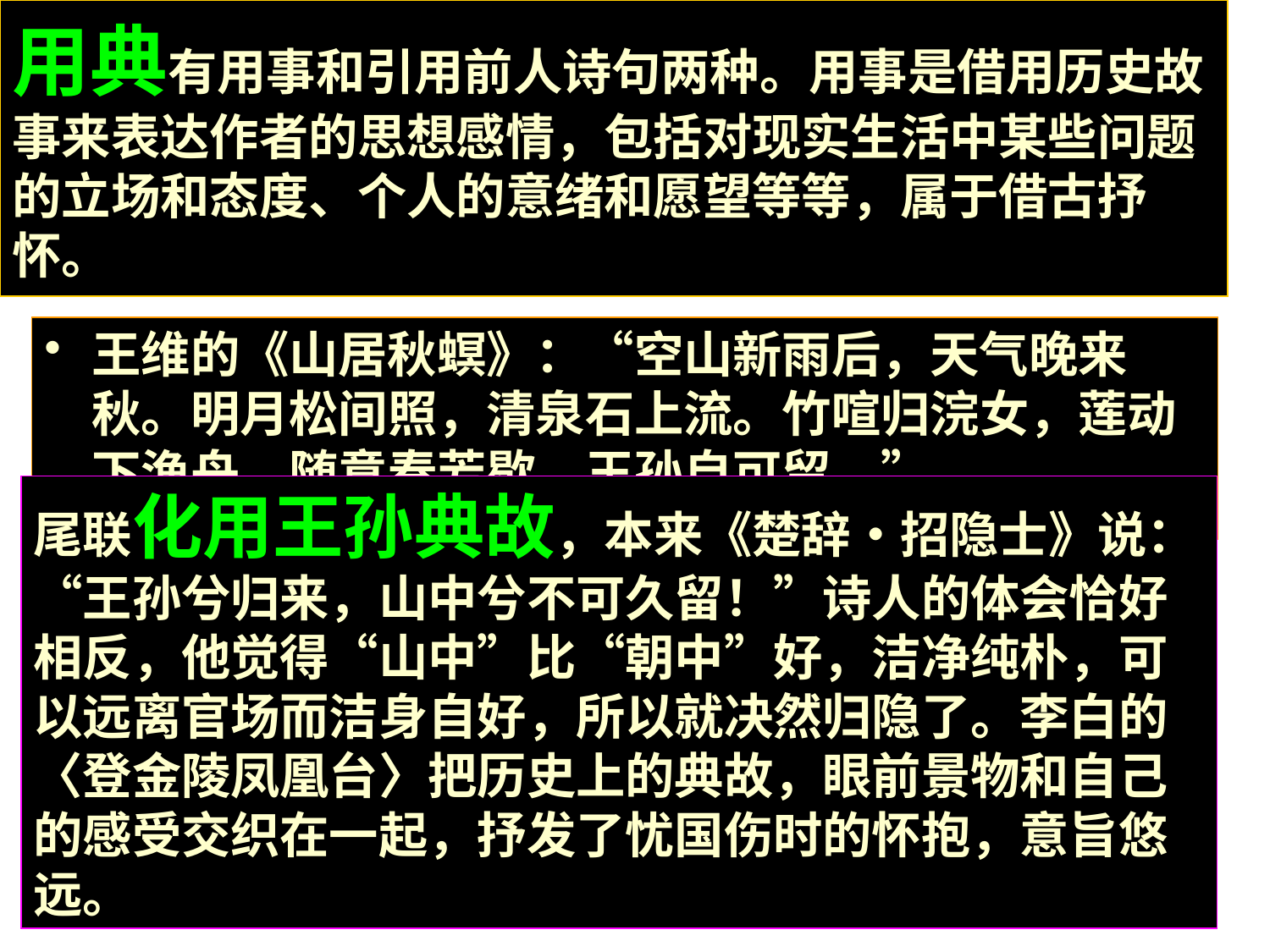

用典有用事和引用前人诗句两种。用事是借用历史故事来表达作者的思想感情，包括对现实生活中某些问题的立场和态度、个人的意绪和愿望等等，属于借古抒怀。
王维的《山居秋螟》：“空山新雨后，天气晚来秋。明月松间照，清泉石上流。竹喧归浣女，莲动下渔舟。随意春芳歇，王孙自可留。”
尾联化用王孙典故，本来《楚辞•招隐士》说：“王孙兮归来，山中兮不可久留！”诗人的体会恰好相反，他觉得“山中”比“朝中”好，洁净纯朴，可以远离官场而洁身自好，所以就决然归隐了。李白的〈登金陵凤凰台〉把历史上的典故，眼前景物和自己的感受交织在一起，抒发了忧国伤时的怀抱，意旨悠远。